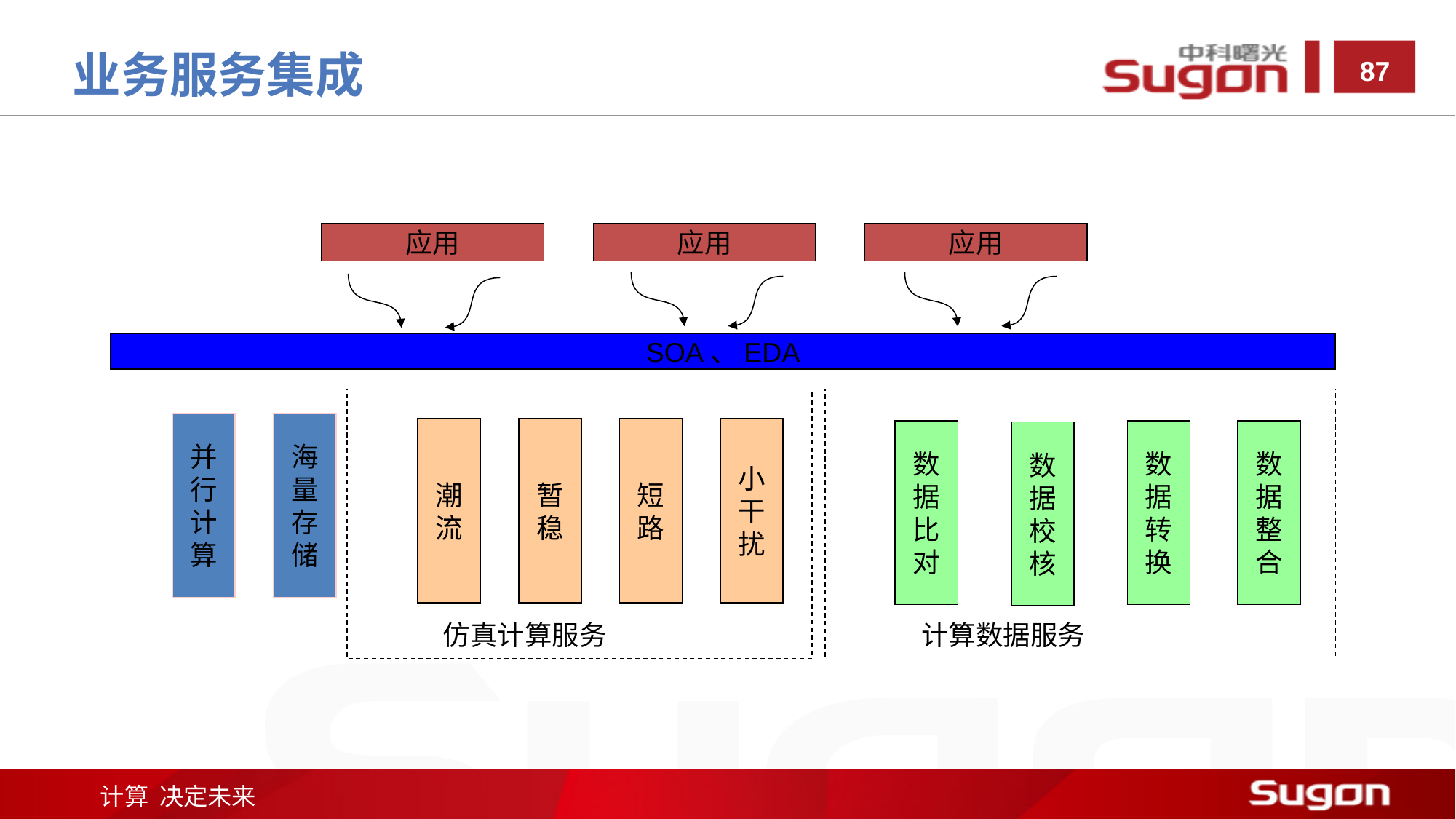

业务服务集成

应用
应用
应用
SOA、EDA

并
行
计
算
海
量
存
储
潮
流
暂
稳
短
路
小
干
扰
数
据
整
合
数
据
转
换
数
据
比
对
数
据
校
核
仿真计算服务
计算数据服务